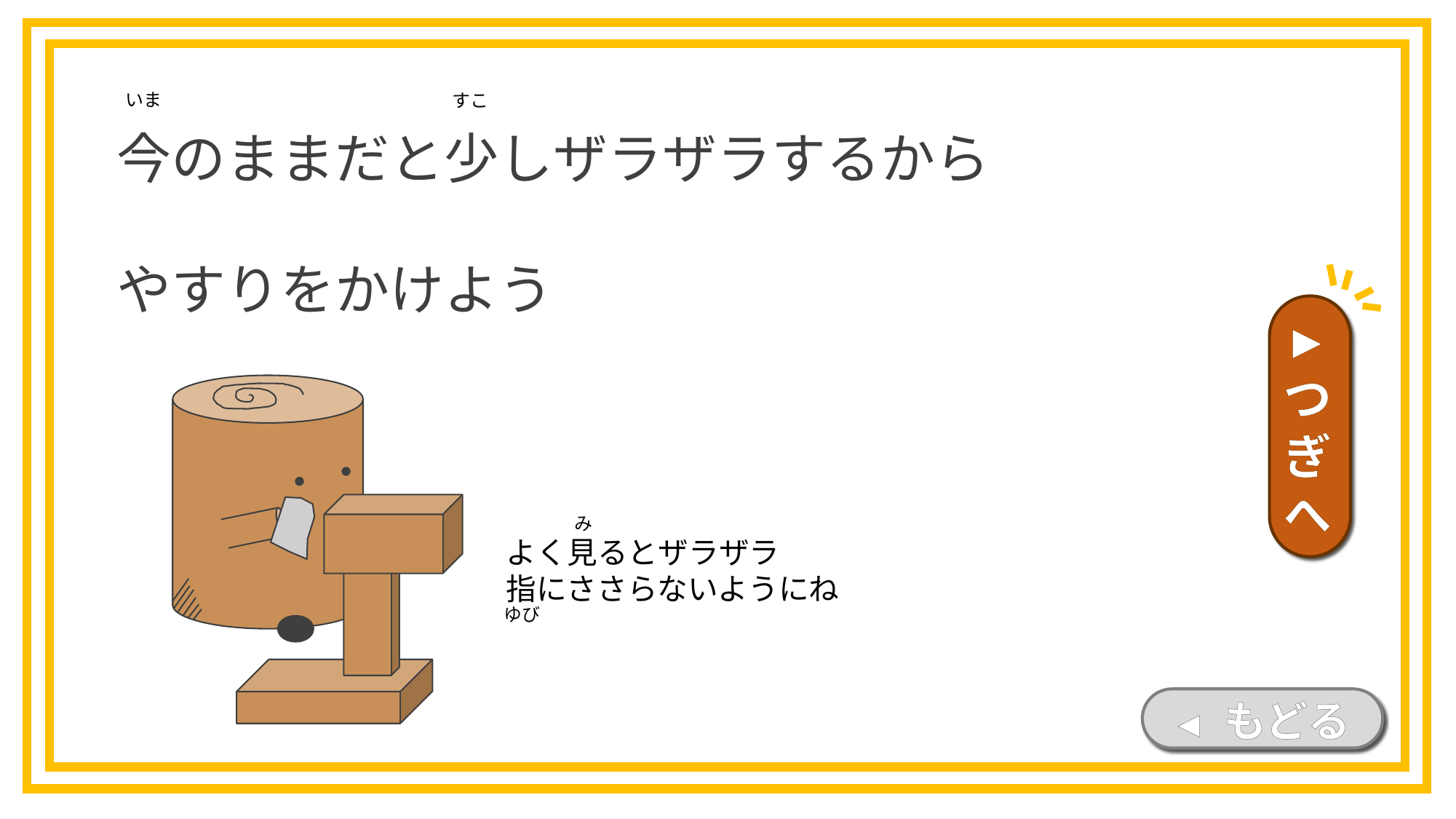

今のままだと少しザラザラするから
やすりをかけよう
いま
すこ
►つぎへ

み
よく見るとザラザラ
指にささらないようにね
ゆび
◄ もどる